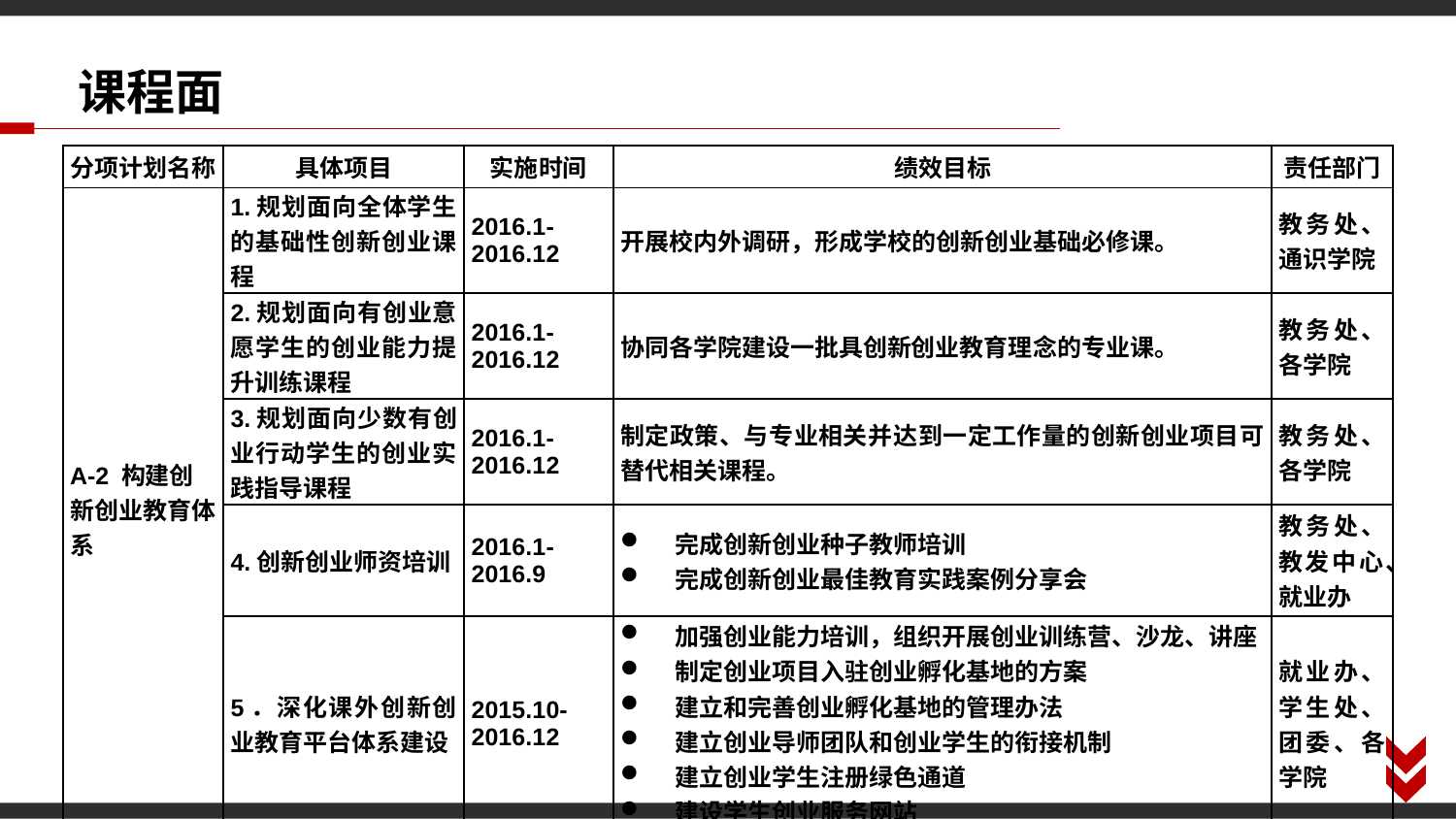

课程面

| 分项计划名称 | 具体项目 | 实施时间 | 绩效目标 | 责任部门 |
| --- | --- | --- | --- | --- |
| A-2 构建创新创业教育体系 | 1.规划面向全体学生的基础性创新创业课程 | 2016.1-2016.12 | 开展校内外调研，形成学校的创新创业基础必修课。 | 教务处、通识学院 |
|  | 2.规划面向有创业意愿学生的创业能力提升训练课程 | 2016.1-2016.12 | 协同各学院建设一批具创新创业教育理念的专业课。 | 教务处、各学院 |
|  | 3.规划面向少数有创业行动学生的创业实践指导课程 | 2016.1-2016.12 | 制定政策、与专业相关并达到一定工作量的创新创业项目可替代相关课程。 | 教务处、各学院 |
|  | 4.创新创业师资培训 | 2016.1-2016.9 | 完成创新创业种子教师培训 完成创新创业最佳教育实践案例分享会 | 教务处、教发中心、就业办 |
|  | 5．深化课外创新创业教育平台体系建设 | 2015.10-2016.12 | 加强创业能力培训，组织开展创业训练营、沙龙、讲座 制定创业项目入驻创业孵化基地的方案 建立和完善创业孵化基地的管理办法 建立创业导师团队和创业学生的衔接机制 建立创业学生注册绿色通道 建设学生创业服务网站 | 就业办、学生处、团委、各学院 |